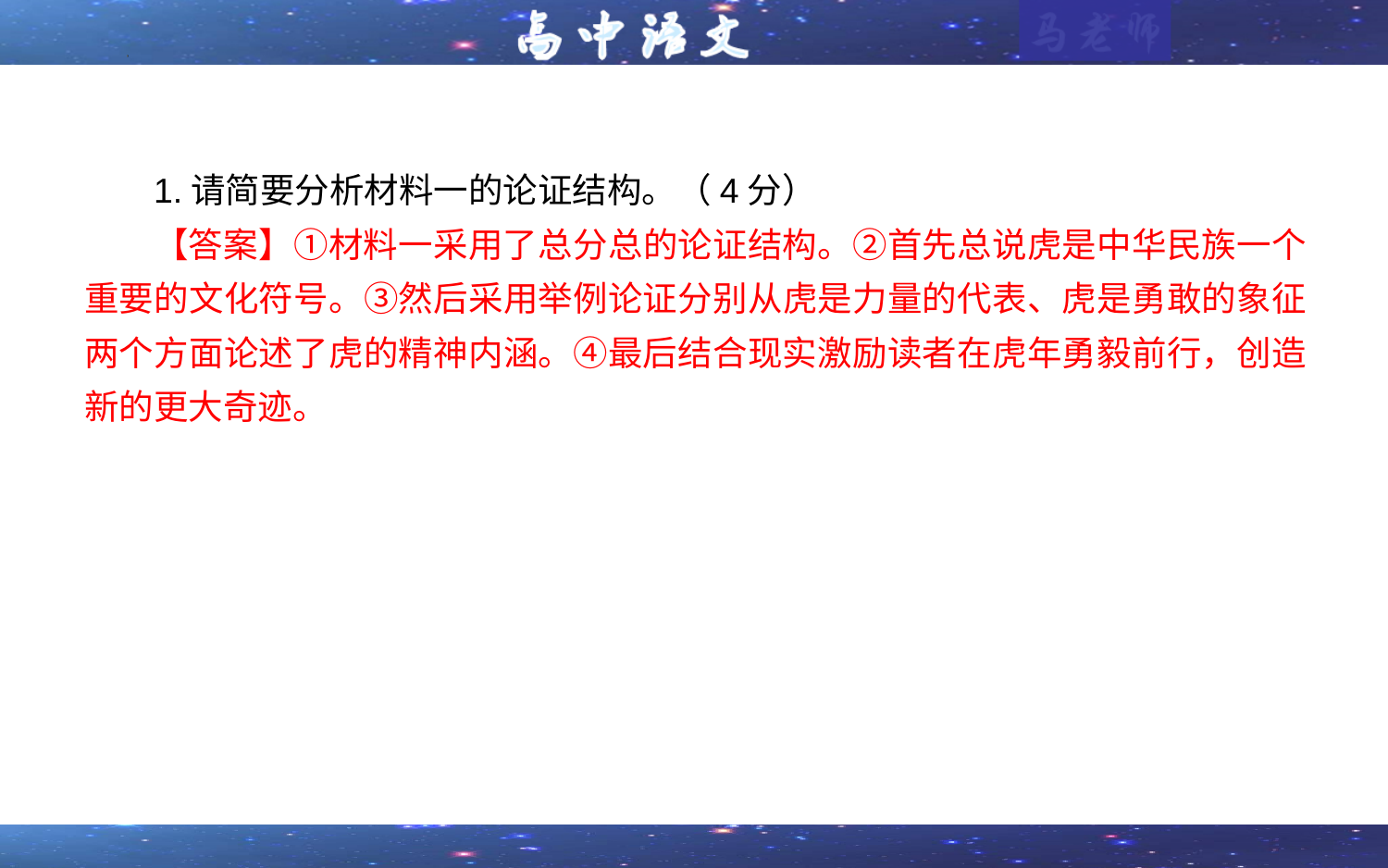

1.请简要分析材料一的论证结构。（4分）
【答案】①材料一采用了总分总的论证结构。②首先总说虎是中华民族一个重要的文化符号。③然后采用举例论证分别从虎是力量的代表、虎是勇敢的象征两个方面论述了虎的精神内涵。④最后结合现实激励读者在虎年勇毅前行，创造新的更大奇迹。